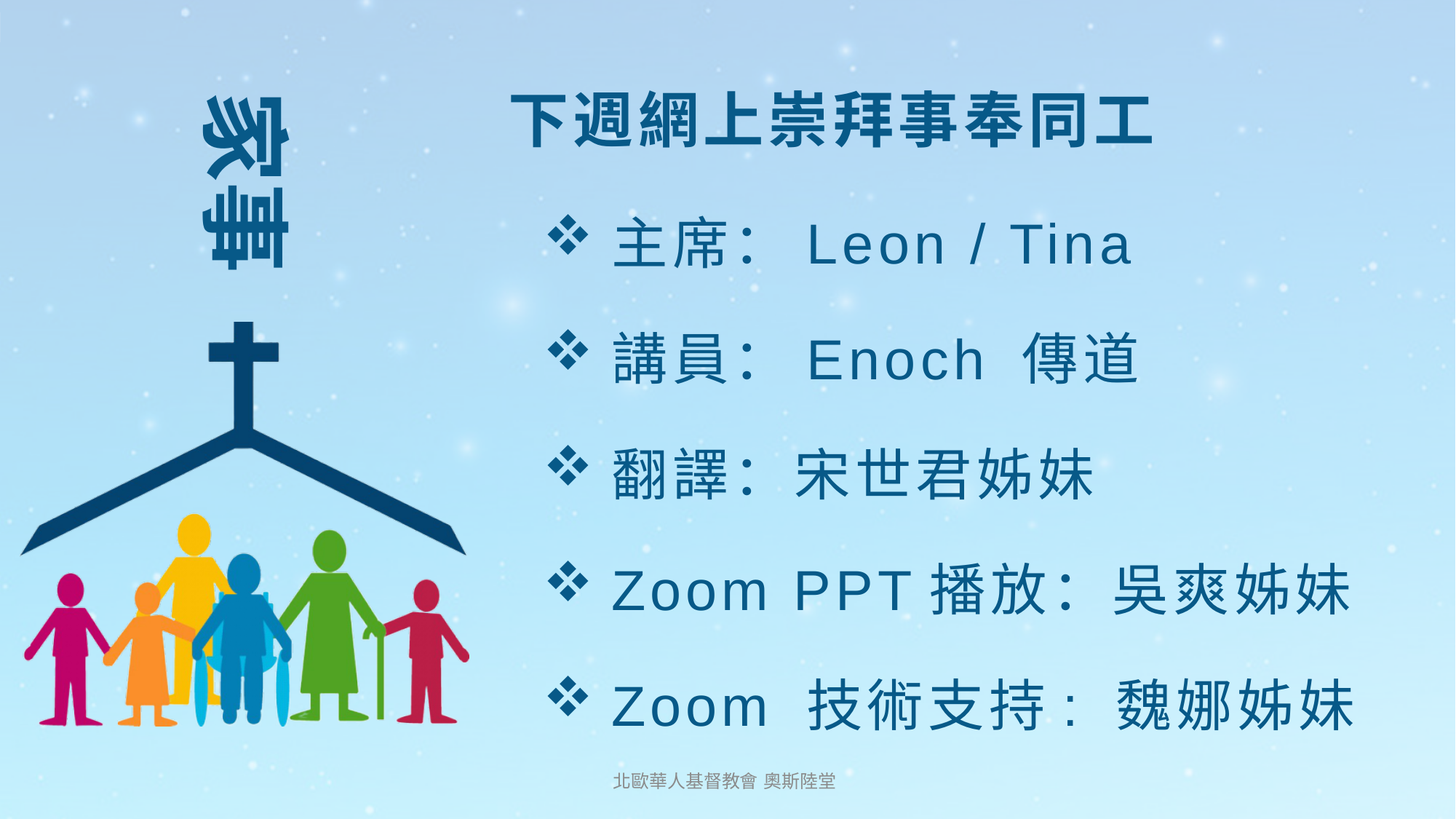

# 下週網上崇拜事奉同工
主席：Leon / Tina
講員：Enoch 傳道
翻譯：宋世君姊妹
Zoom PPT播放：吳爽姊妹
Zoom 技術支持: 魏娜姊妹
北歐華人基督教會 奧斯陸堂